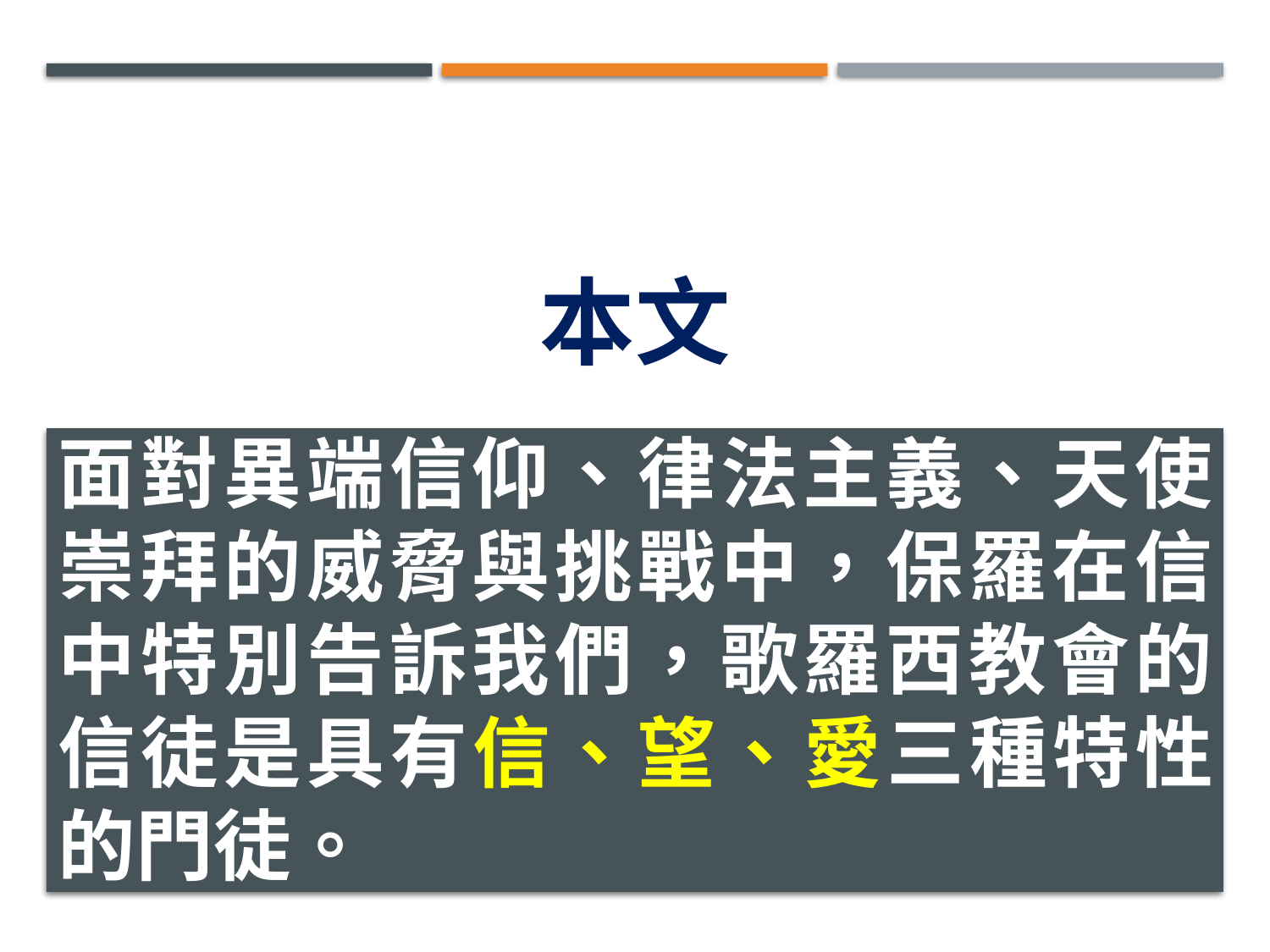

本文
# 面對異端信仰、律法主義、天使崇拜的威脅與挑戰中，保羅在信中特別告訴我們，歌羅西教會的信徒是具有信、望、愛三種特性的門徒。